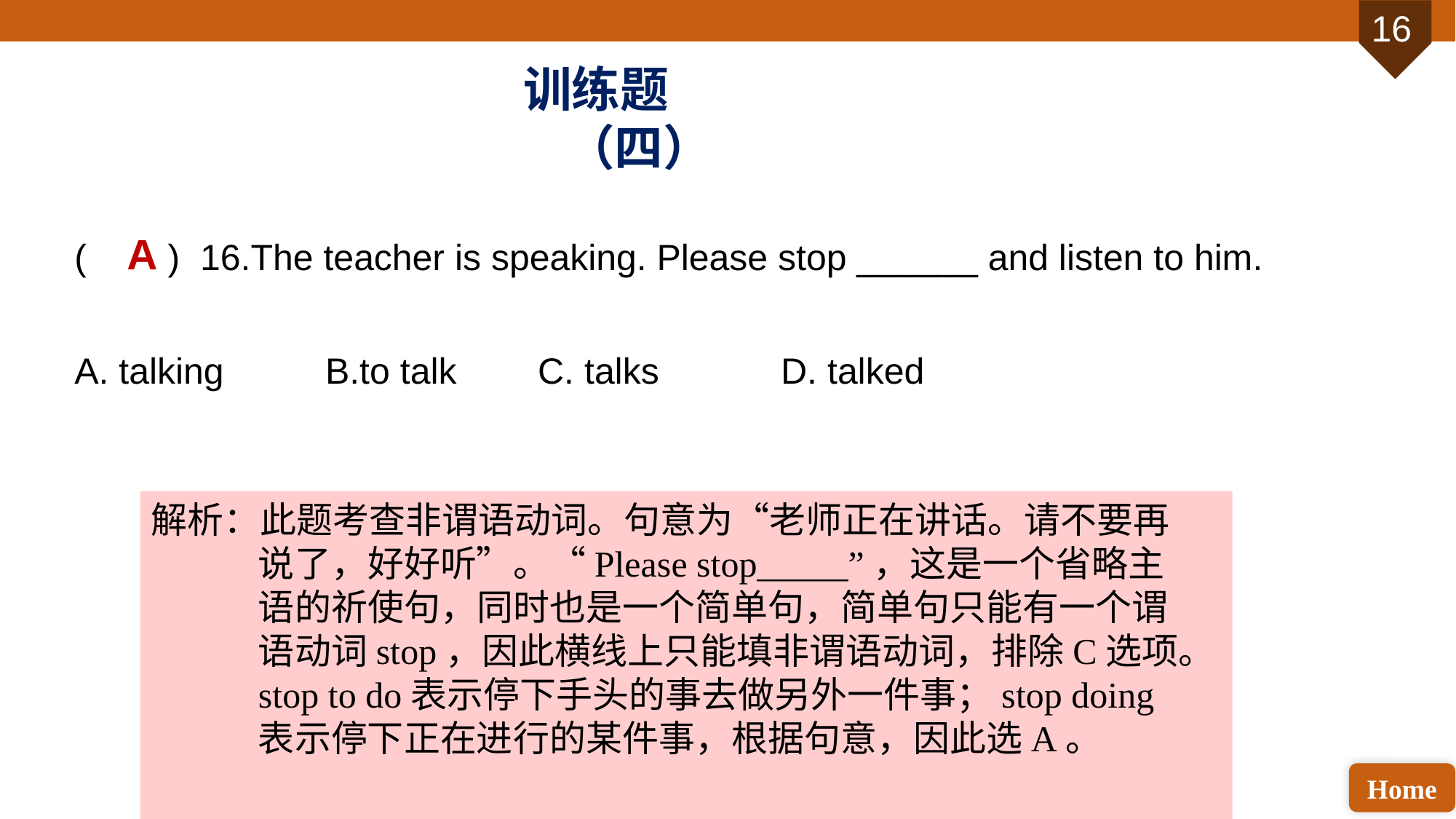

训练题（四）
(        )  16.The teacher is speaking. Please stop ______ and listen to him.

A. talking          B.to talk        C. talks            D. talked
A

解析：此题考查非谓语动词。句意为“老师正在讲话。请不要再说了，好好听”。“Please stop_____”，这是一个省略主语的祈使句，同时也是一个简单句，简单句只能有一个谓语动词stop，因此横线上只能填非谓语动词，排除C选项。stop to do表示停下手头的事去做另外一件事；stop doing表示停下正在进行的某件事，根据句意，因此选A。